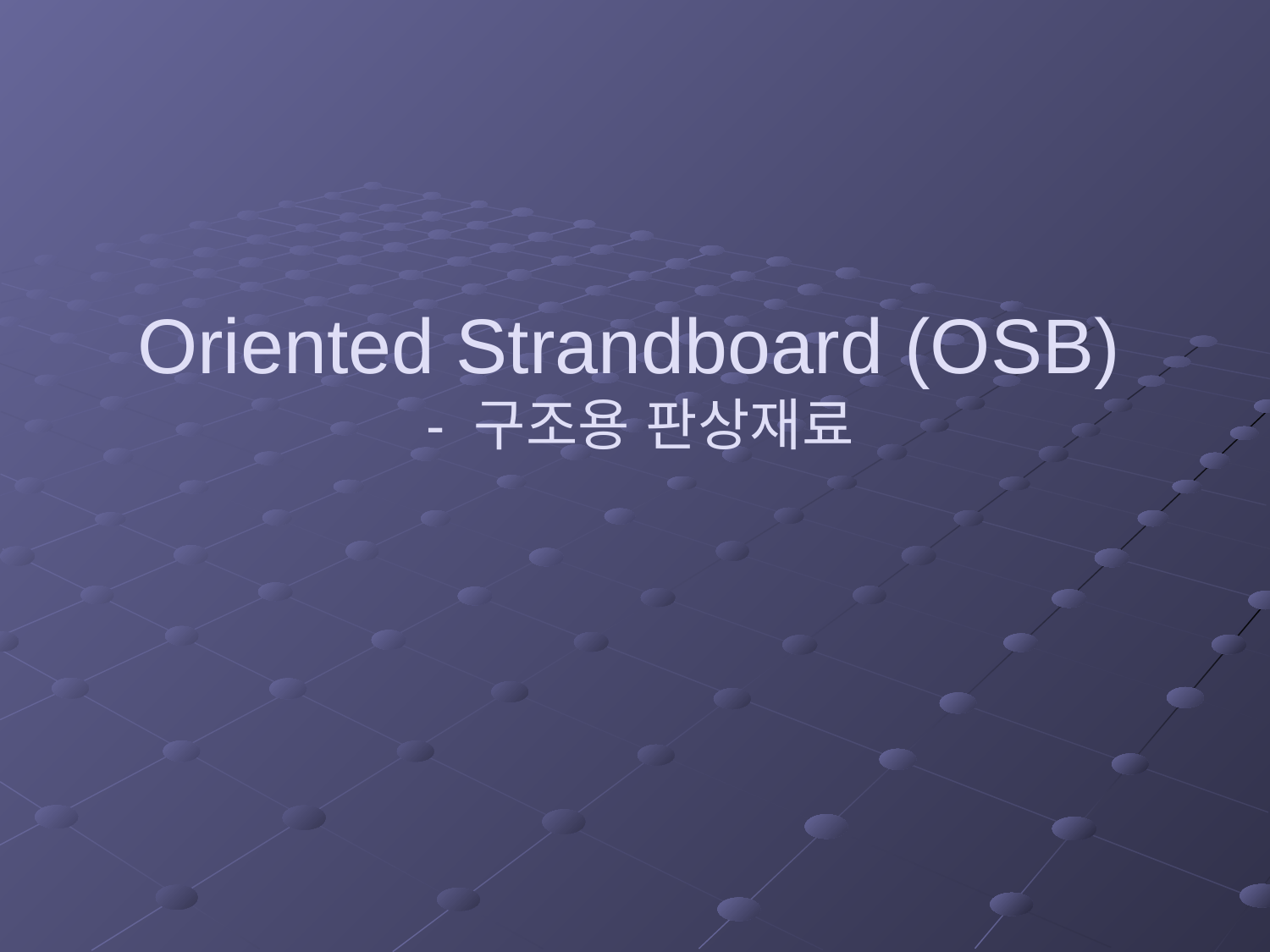

# Oriented Strandboard (OSB) - 구조용 판상재료